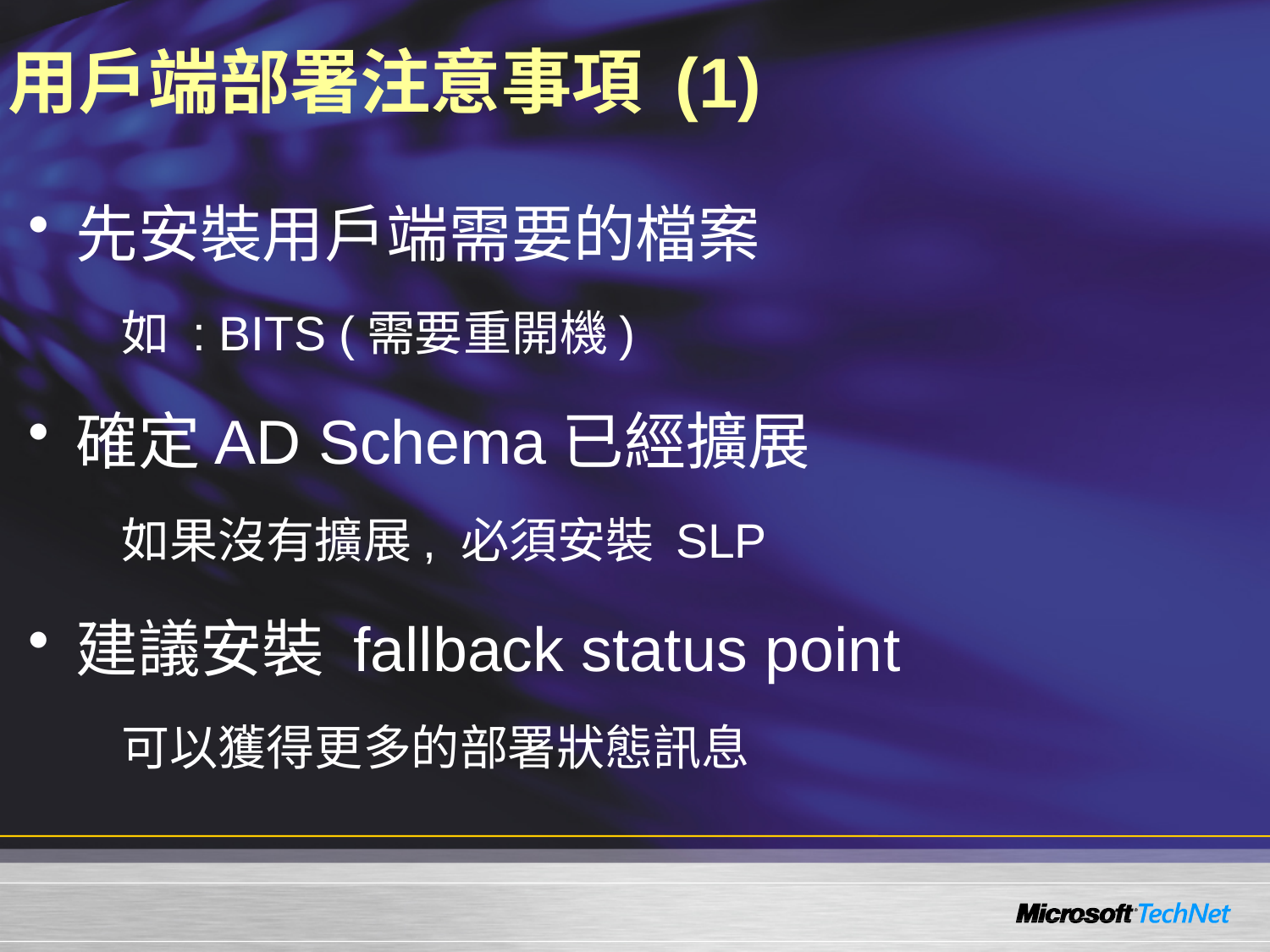

# 用戶端部署注意事項 (1)
先安裝用戶端需要的檔案
如 : BITS (需要重開機)
確定AD Schema已經擴展
如果沒有擴展, 必須安裝 SLP
建議安裝 fallback status point
可以獲得更多的部署狀態訊息